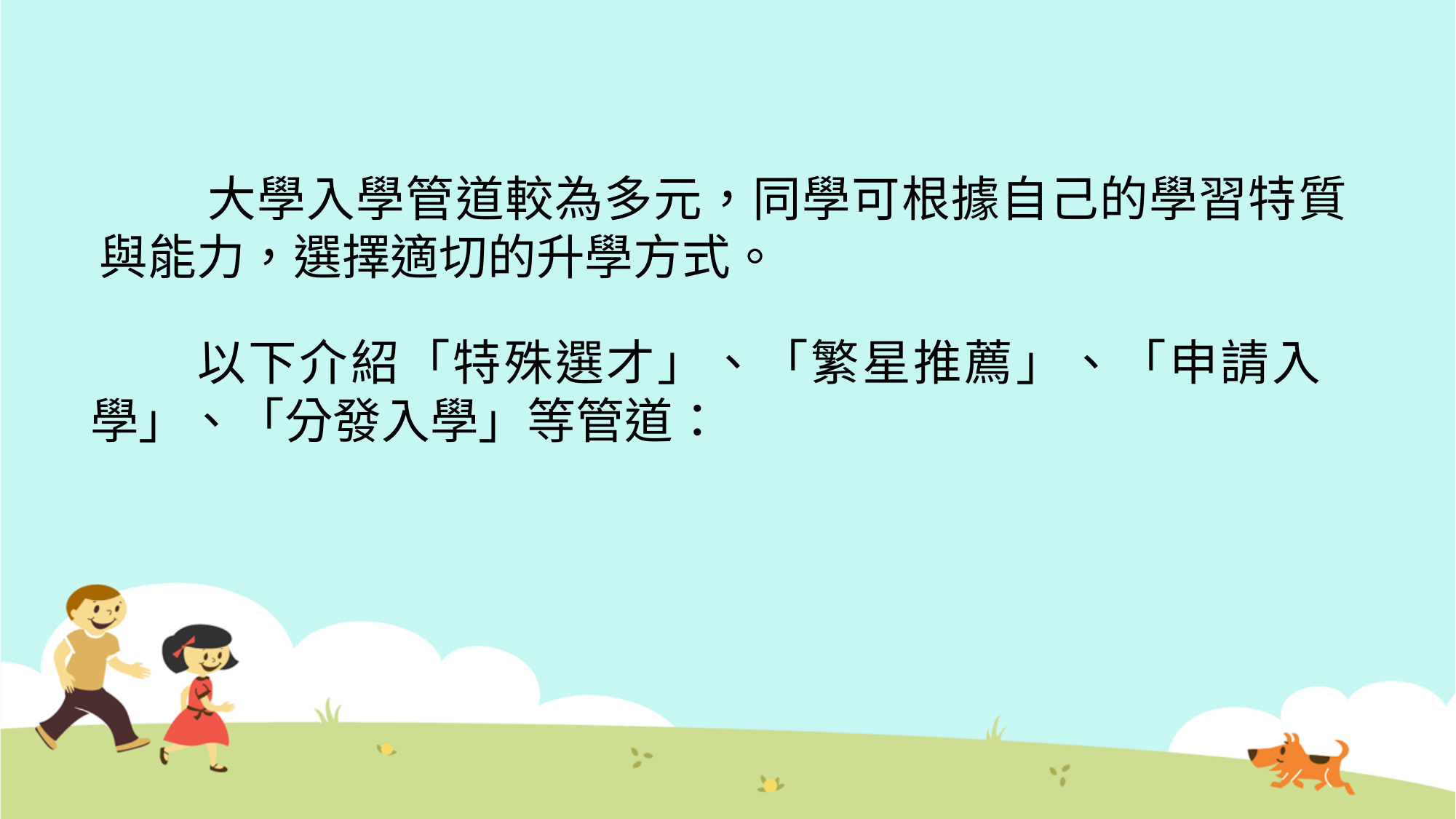

# 大學入學管道較為多元，同學可根據自己的學習特質與能力，選擇適切的升學方式。
           以下介紹「特殊選才」、「繁星推薦」、「申請入學」、「分發入學」等管道：